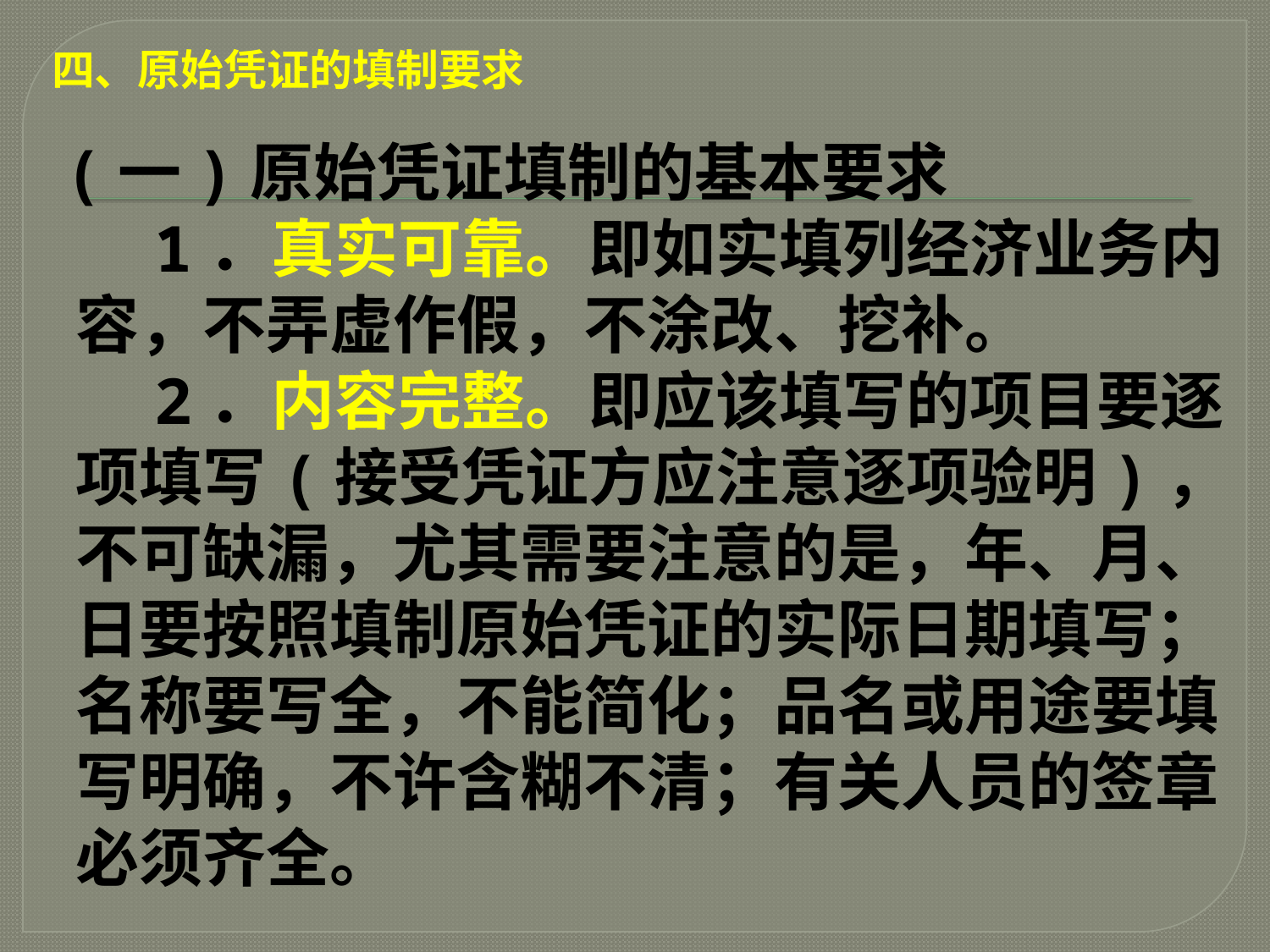

# 四、原始凭证的填制要求
　(一)原始凭证填制的基本要求
　　1．真实可靠。即如实填列经济业务内容，不弄虚作假，不涂改、挖补。
　　2．内容完整。即应该填写的项目要逐项填写(接受凭证方应注意逐项验明)，不可缺漏，尤其需要注意的是，年、月、日要按照填制原始凭证的实际日期填写；名称要写全，不能简化；品名或用途要填写明确，不许含糊不清；有关人员的签章必须齐全。